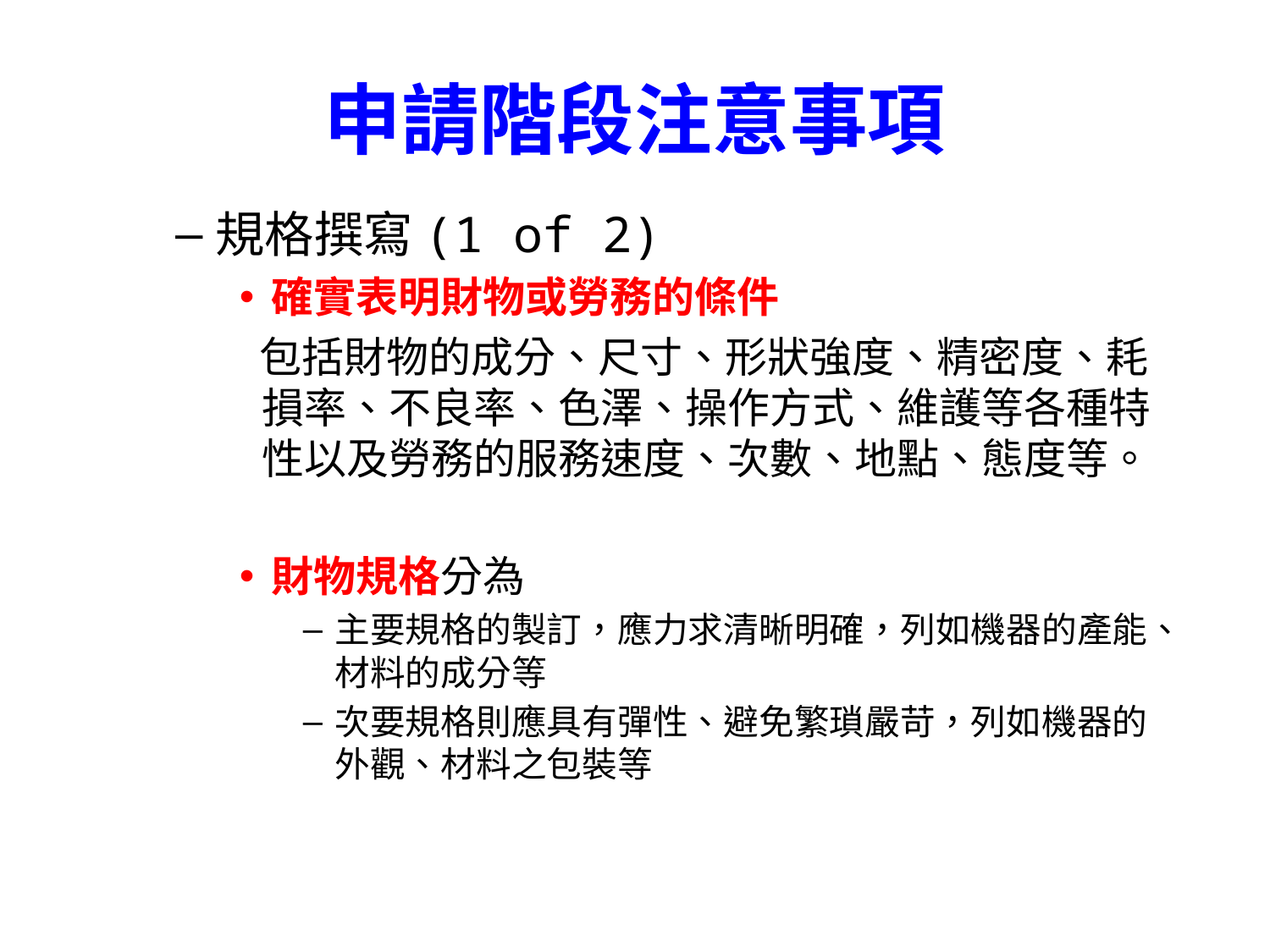

# 申請階段注意事項
規格撰寫(1 of 2)
確實表明財物或勞務的條件
 包括財物的成分、尺寸、形狀強度、精密度、耗損率、不良率、色澤、操作方式、維護等各種特性以及勞務的服務速度、次數、地點、態度等。

財物規格分為
主要規格的製訂，應力求清晰明確，列如機器的產能、材料的成分等
次要規格則應具有彈性、避免繁瑣嚴苛，列如機器的外觀、材料之包裝等